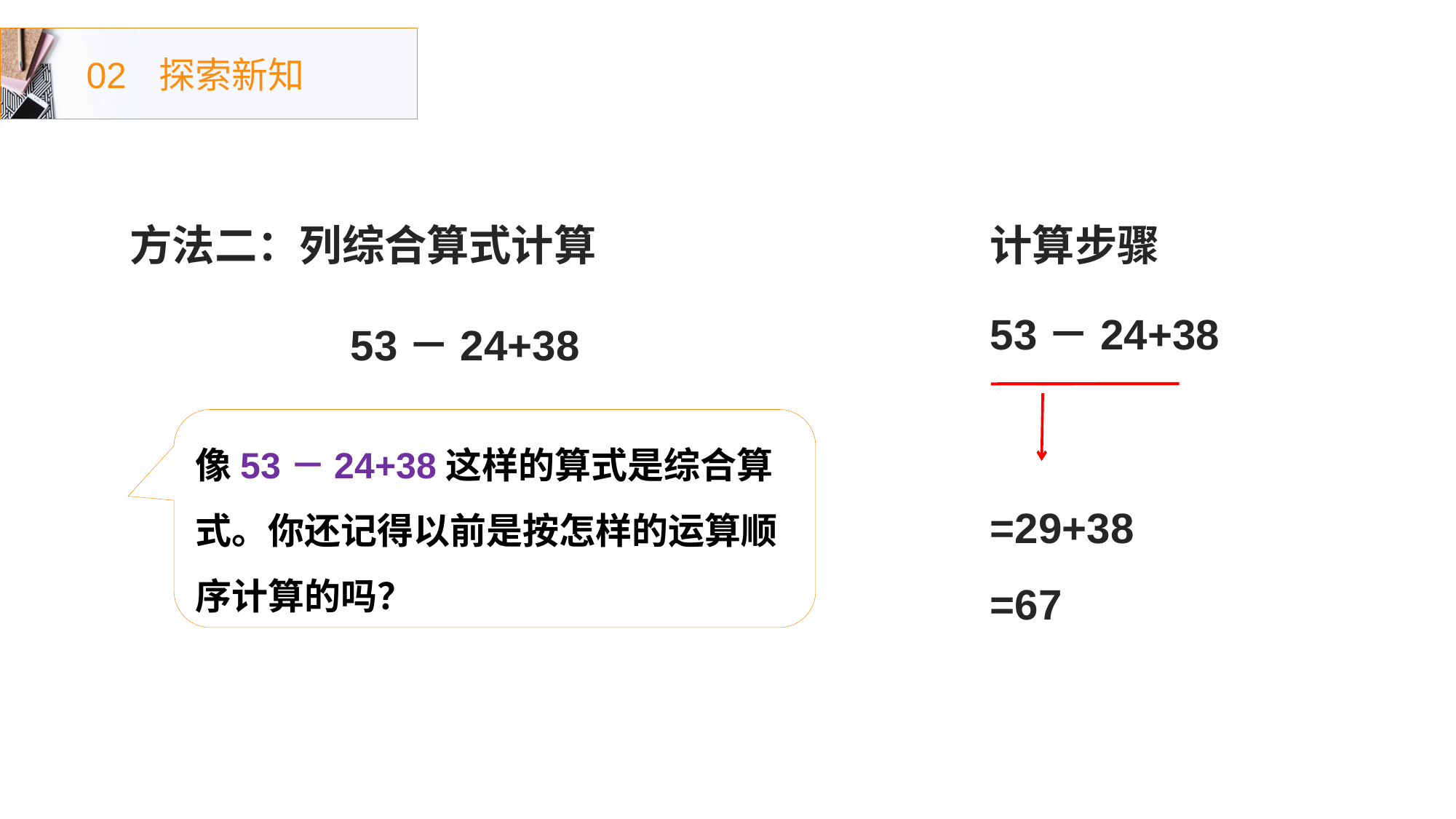

02
探索新知
方法二：列综合算式计算
计算步骤
53－24+38
53－24+38
像53－24+38这样的算式是综合算式。你还记得以前是按怎样的运算顺序计算的吗？
=29+38
=67